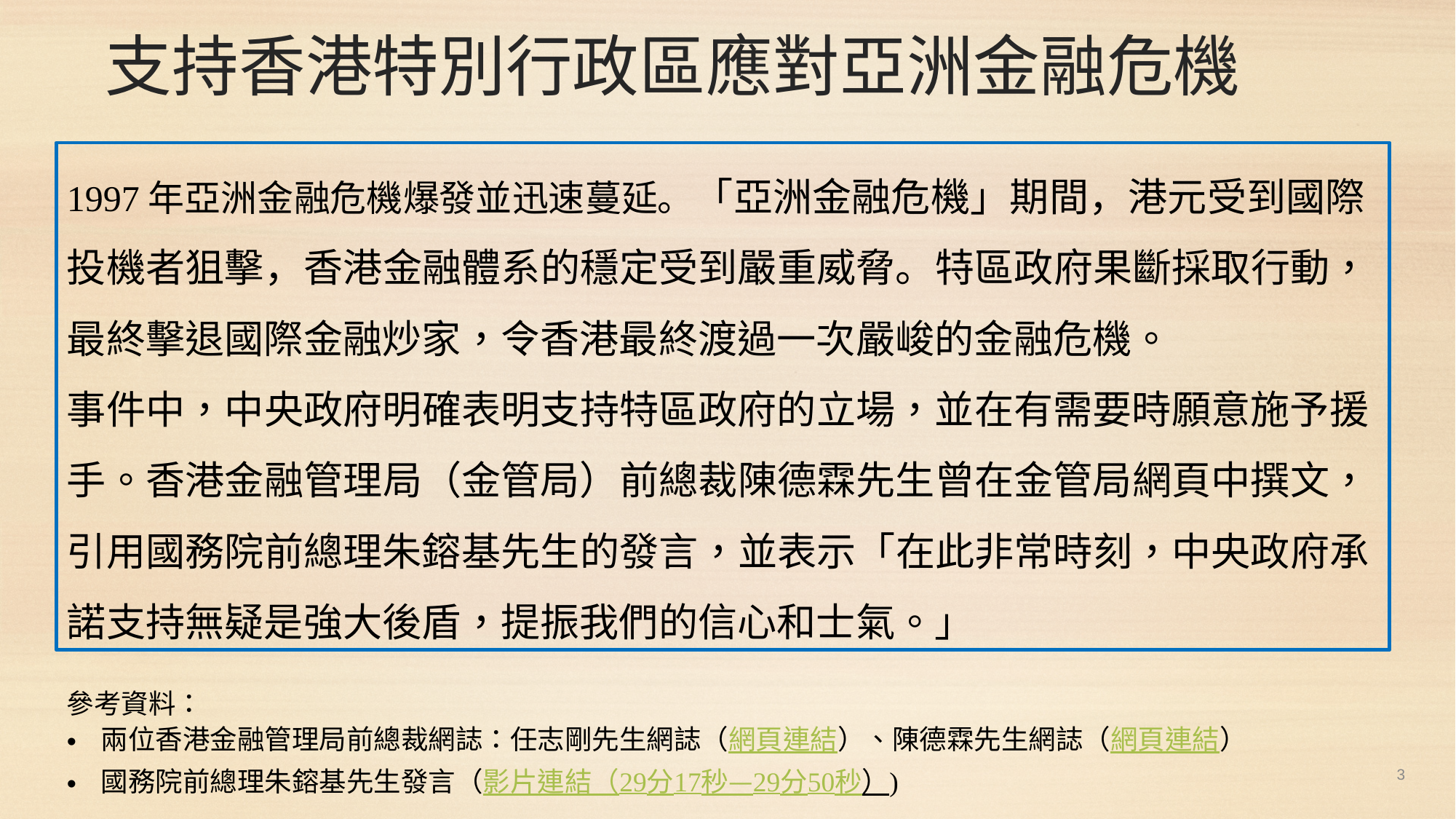

支持香港特別行政區應對亞洲金融危機
1997年亞洲金融危機爆發並迅速蔓延。「亞洲金融危機」期間，港元受到國際投機者狙擊，香港金融體系的穩定受到嚴重威脅。特區政府果斷採取行動，最終擊退國際金融炒家，令香港最終渡過一次嚴峻的金融危機。
事件中，中央政府明確表明支持特區政府的立場，並在有需要時願意施予援手。香港金融管理局（金管局）前總裁陳德霖先生曾在金管局網頁中撰文，引用國務院前總理朱鎔基先生的發言，並表示「在此非常時刻，中央政府承諾支持無疑是強大後盾，提振我們的信心和士氣。」
參考資料：
兩位香港金融管理局前總裁網誌：任志剛先生網誌（網頁連結）、陳德霖先生網誌（網頁連結）
國務院前總理朱鎔基先生發言（影片連結（29分17秒—29分50秒）)
3